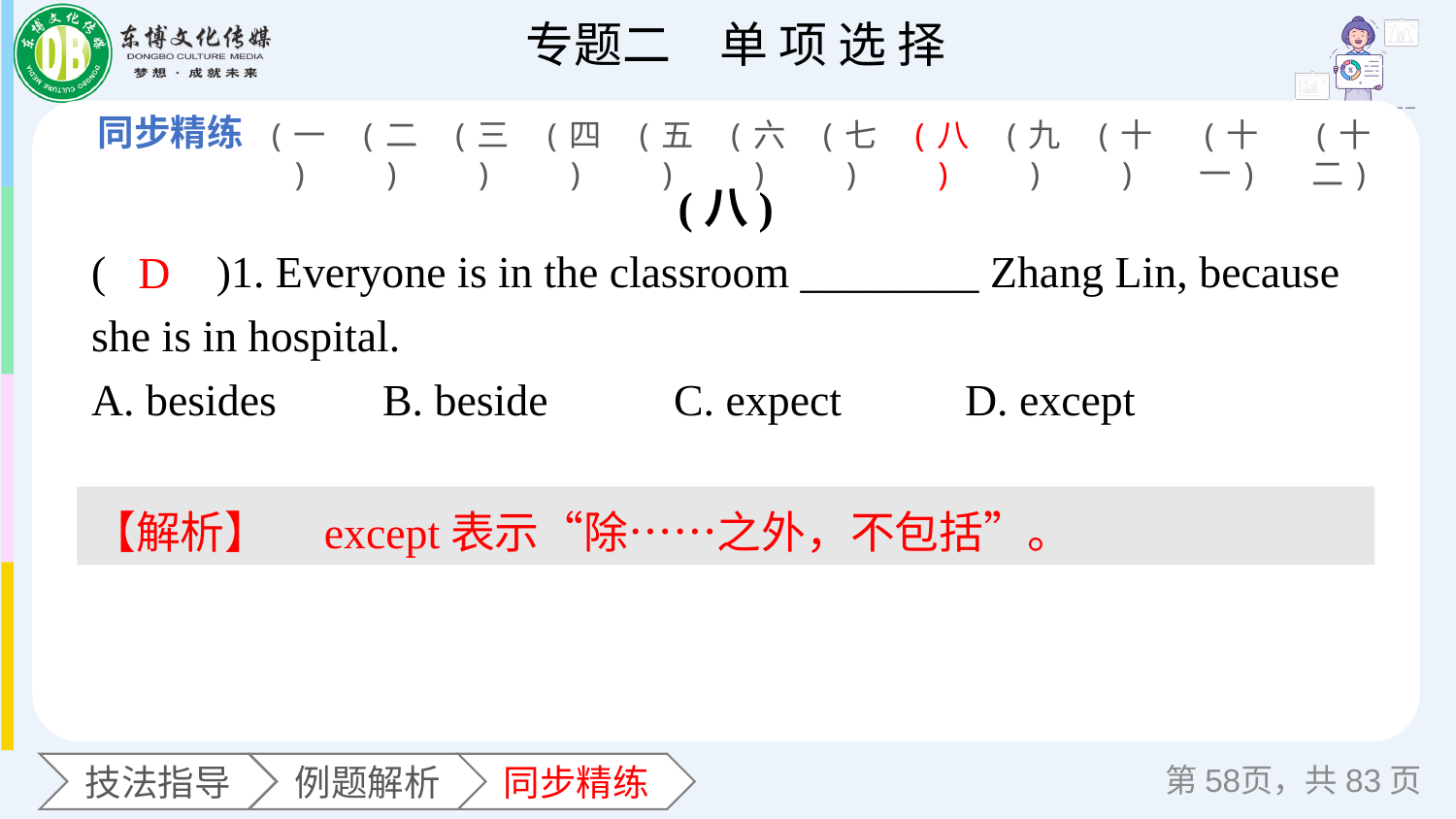

(一)
(二)
(三)
(四)
(五)
(六)
(七)
(八)
(九)
(十)
(十一)
(十二)
(八)
(　　)1. Everyone is in the classroom ________ Zhang Lin, because she is in hospital.
A. besides    	B. beside    	C. expect    	D. except
D
【解析】　except表示“除……之外，不包括”。
第58页，共83页